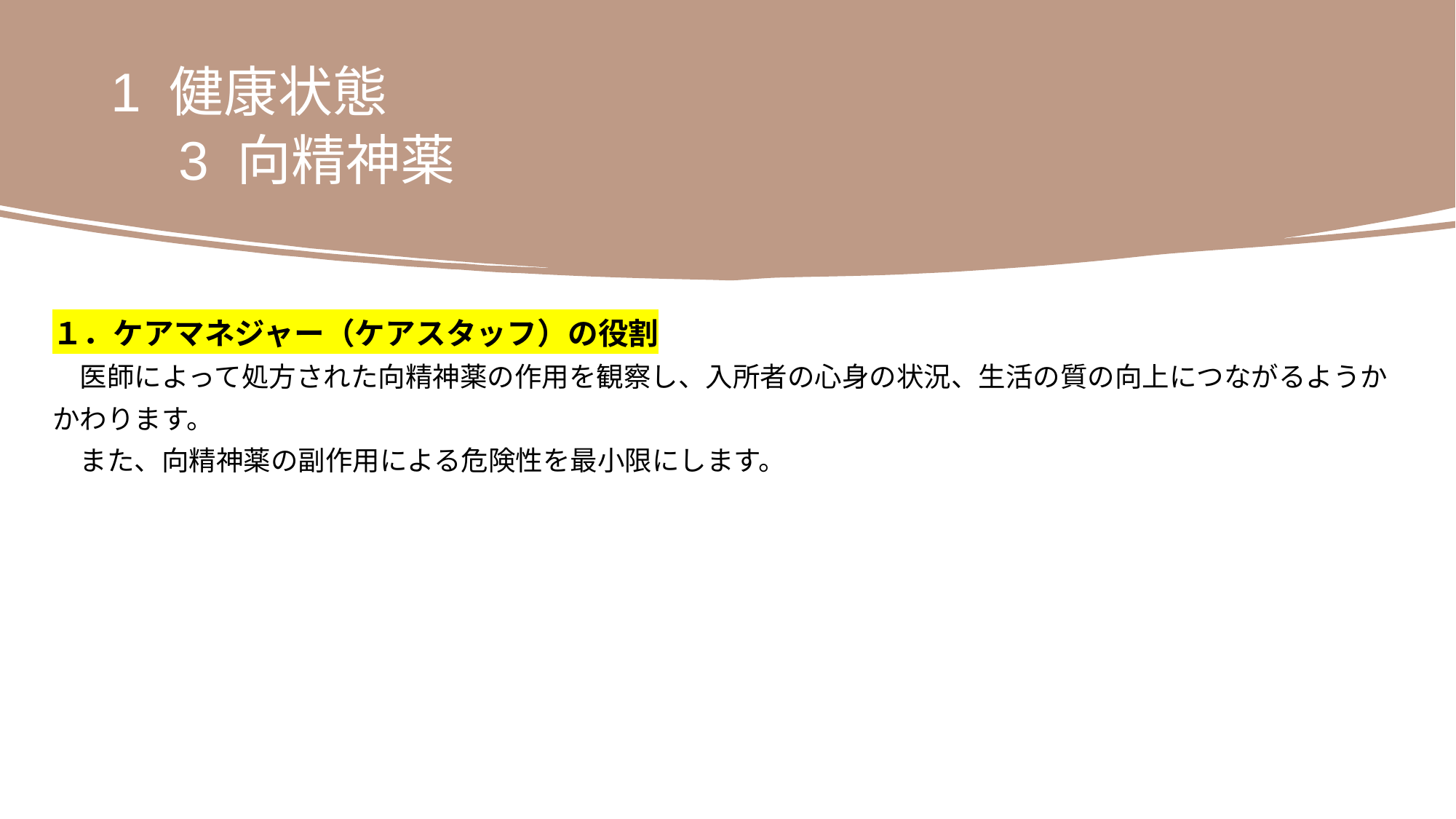

1 健康状態
　3 向精神薬

１．ケアマネジャー（ケアスタッフ）の役割
　医師によって処方された向精神薬の作用を観察し、入所者の心身の状況、生活の質の向上につながるようか
かわります。
　また、向精神薬の副作用による危険性を最小限にします。